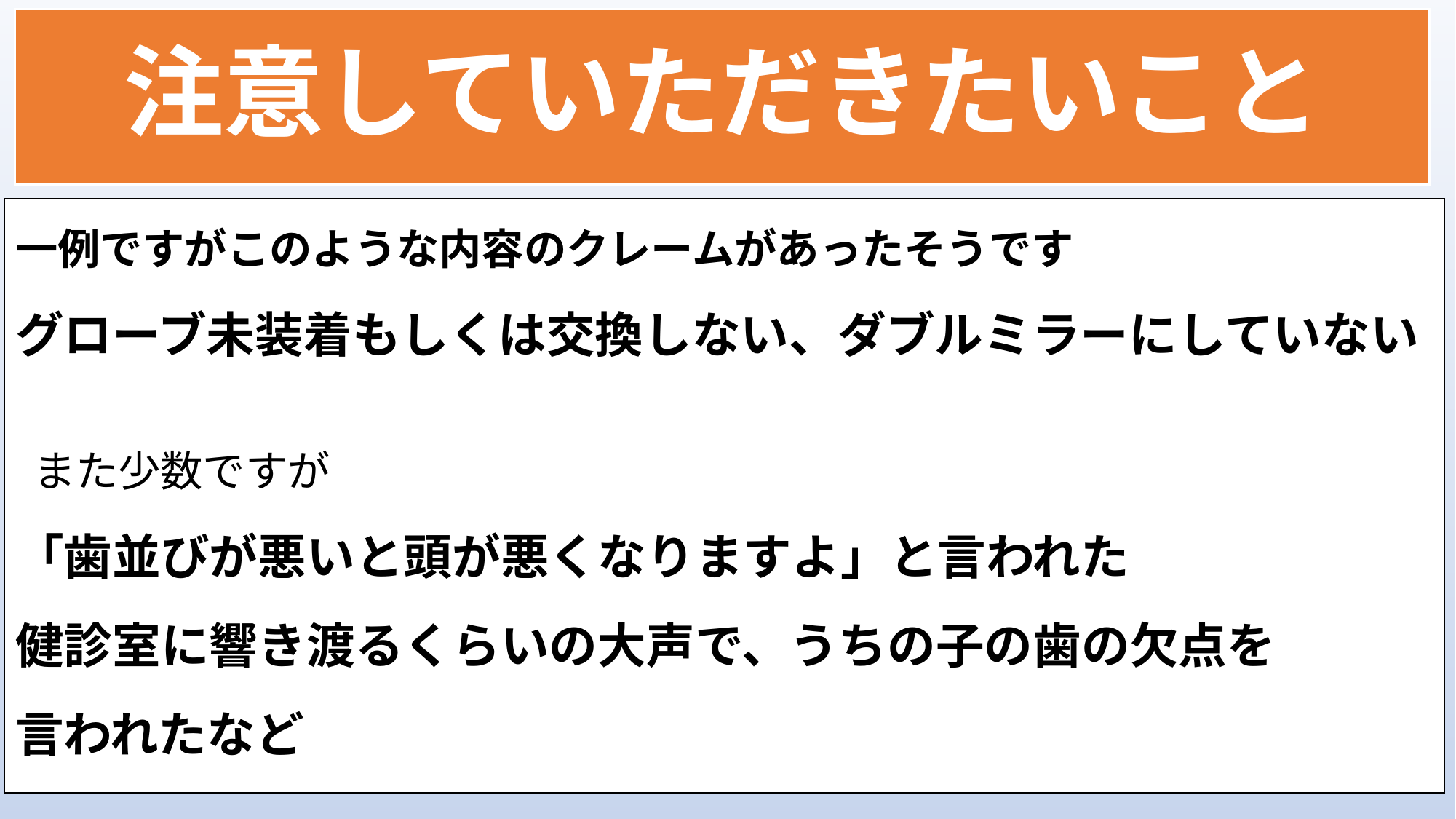

注意していただきたいこと
一例ですがこのような内容のクレームがあったそうです
グローブ未装着もしくは交換しない、ダブルミラーにしていない

　また少数ですが
「歯並びが悪いと頭が悪くなりますよ」と言われた
健診室に響き渡るくらいの大声で、うちの子の歯の欠点を
言われたなど